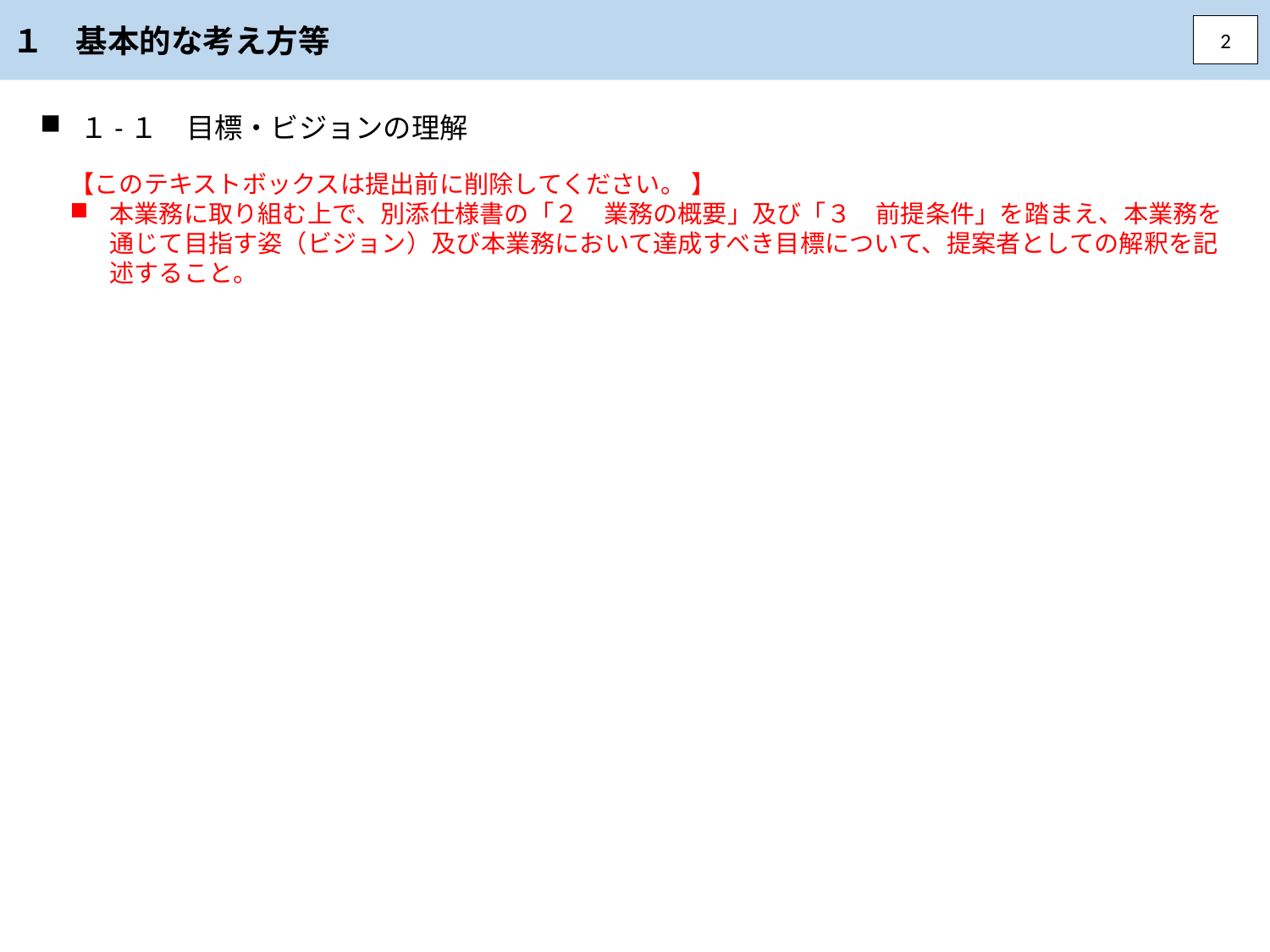

１　基本的な考え方等
2
１-１　目標・ビジョンの理解
【このテキストボックスは提出前に削除してください。 】
本業務に取り組む上で、別添仕様書の「２　業務の概要」及び「３　前提条件」を踏まえ、本業務を通じて目指す姿（ビジョン）及び本業務において達成すべき目標について、提案者としての解釈を記述すること。